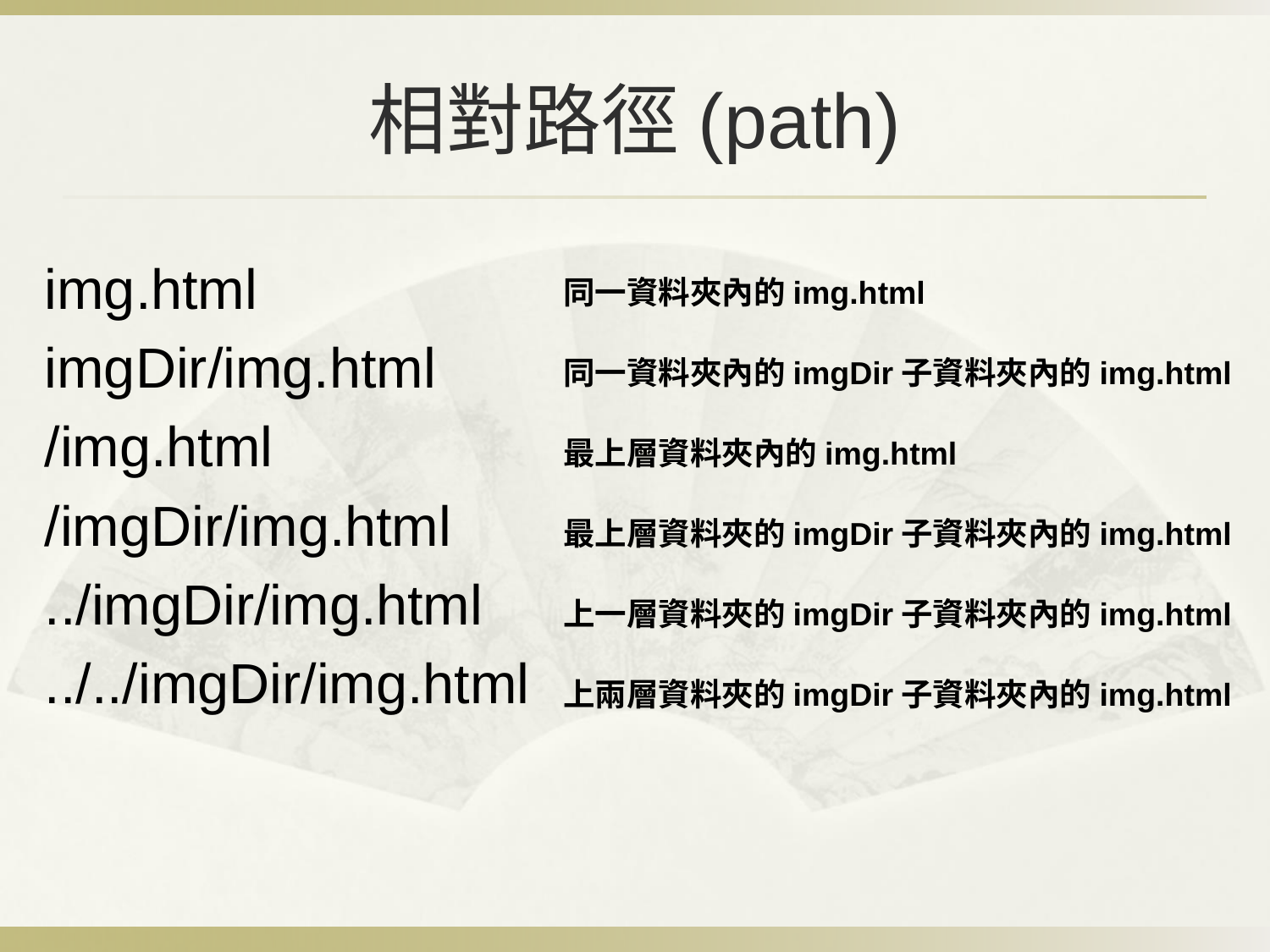

# 相對路徑(path)
img.html
imgDir/img.html
/img.html
/imgDir/img.html
../imgDir/img.html
../../imgDir/img.html

同一資料夾內的img.html
同一資料夾內的imgDir子資料夾內的img.html
最上層資料夾內的img.html
最上層資料夾的imgDir子資料夾內的img.html
上一層資料夾的imgDir子資料夾內的img.html
上兩層資料夾的imgDir子資料夾內的img.html